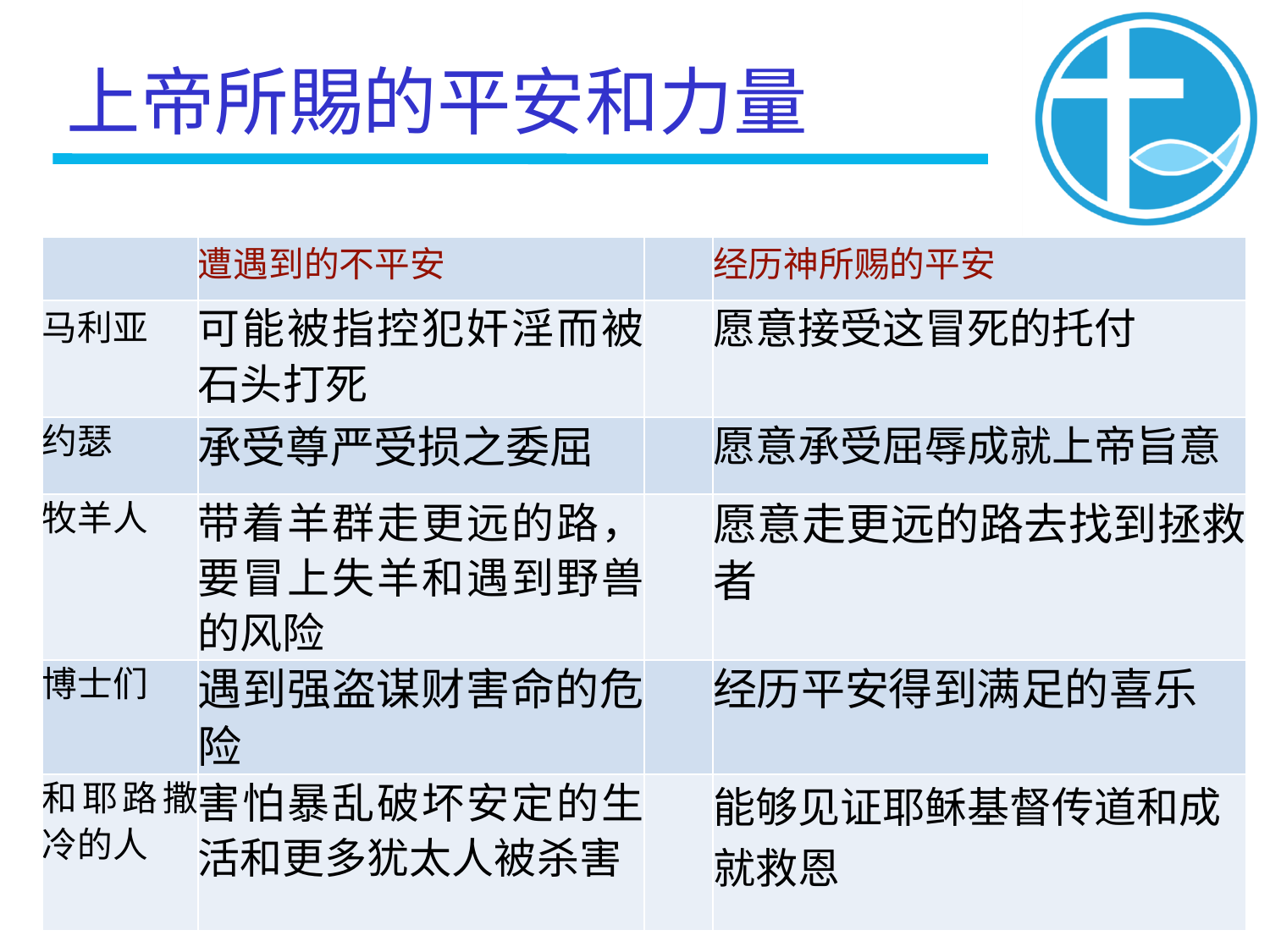

上帝所賜的平安和力量
|  | 遭遇到的不平安 |  | 经历神所赐的平安 |
| --- | --- | --- | --- |
| 马利亚 | 可能被指控犯奸淫而被石头打死 |  | 愿意接受这冒死的托付 |
| 约瑟 | 承受尊严受损之委屈 |  | 愿意承受屈辱成就上帝旨意 |
| 牧羊人 | 带着羊群走更远的路，要冒上失羊和遇到野兽的风险 |  | 愿意走更远的路去找到拯救者 |
| 博士们 | 遇到强盗谋财害命的危险 |  | 经历平安得到满足的喜乐 |
| 和耶路撒冷的人 | 害怕暴乱破坏安定的生活和更多犹太人被杀害 |  | 能够见证耶稣基督传道和成就救恩 |